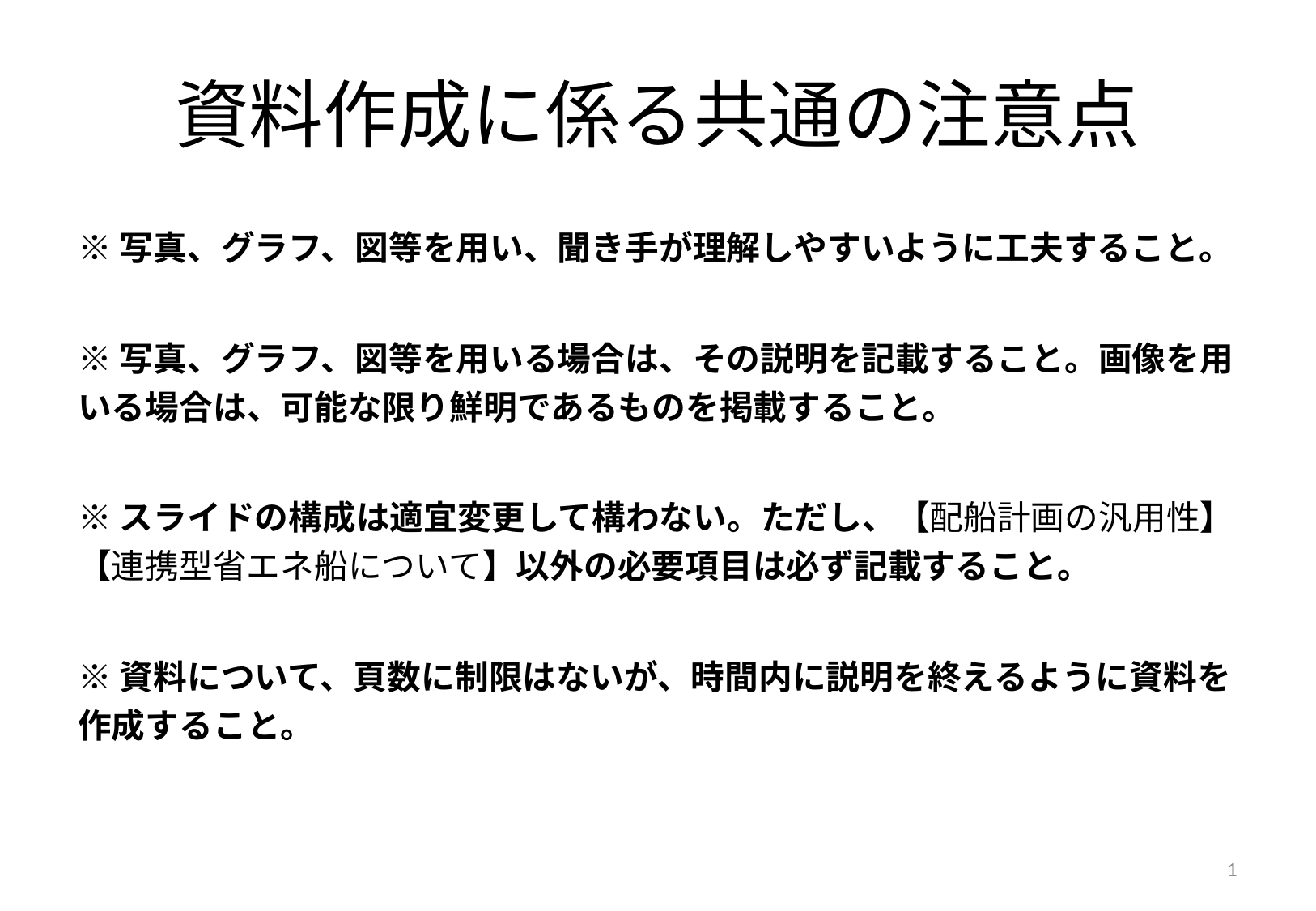

# 資料作成に係る共通の注意点
※写真、グラフ、図等を用い、聞き手が理解しやすいように工夫すること。

※写真、グラフ、図等を用いる場合は、その説明を記載すること。画像を用いる場合は、可能な限り鮮明であるものを掲載すること。

※スライドの構成は適宜変更して構わない。ただし、【配船計画の汎用性】【連携型省エネ船について】以外の必要項目は必ず記載すること。

※資料について、頁数に制限はないが、時間内に説明を終えるように資料を作成すること。

1